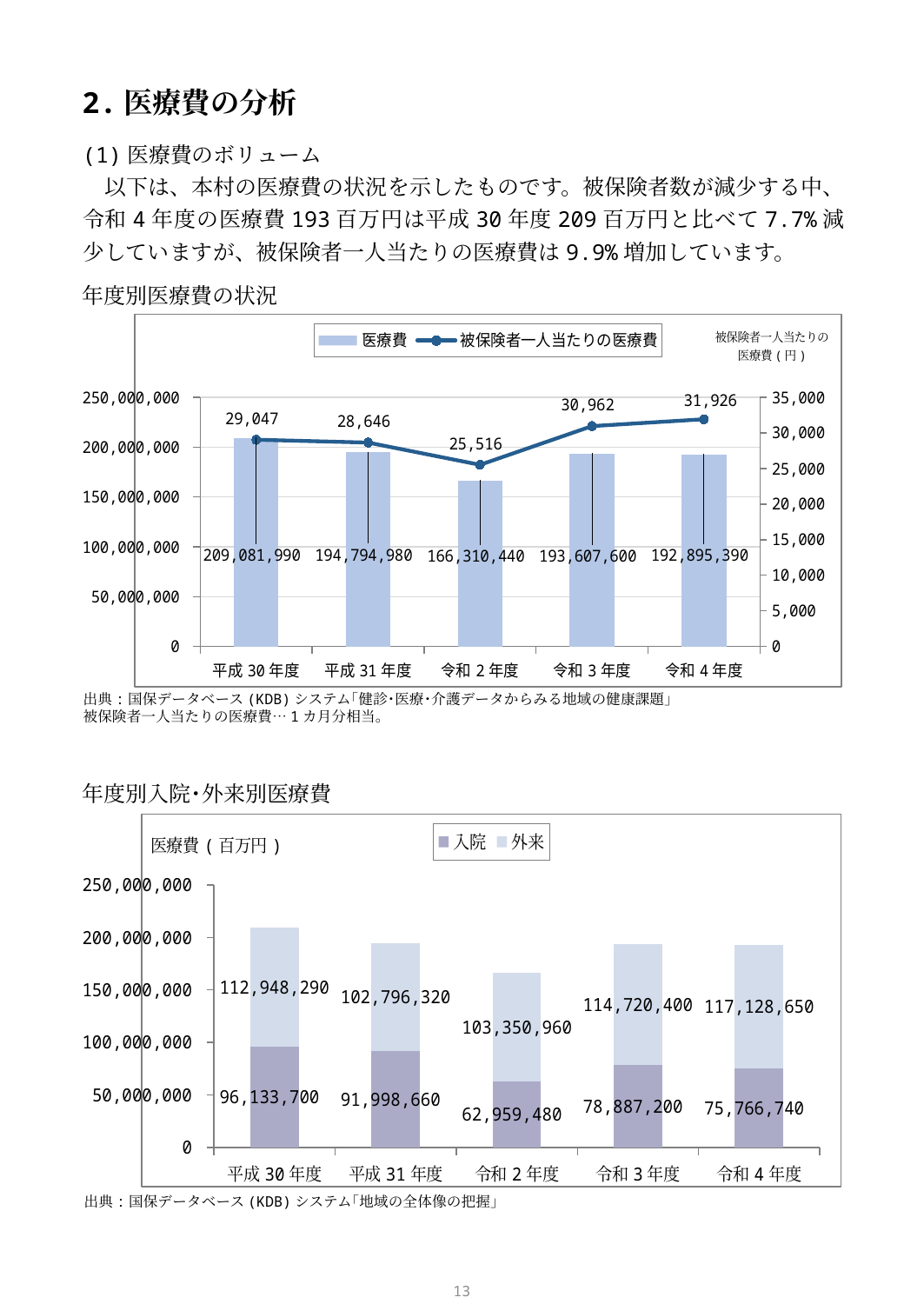

2.医療費の分析
(1)医療費のボリューム
　以下は、本村の医療費の状況を示したものです。被保険者数が減少する中、令和4年度の医療費193百万円は平成30年度209百万円と比べて7.7%減少していますが、被保険者一人当たりの医療費は9.9%増加しています。
年度別医療費の状況

### Chart

| Category |  |  |
|---|---|---|
| 平成30年度 | 209081990.0 | 29047.0 |
| 平成31年度 | 194794980.0 | 28646.0 |
| 令和2年度 | 166310440.0 | 25516.0 |
| 令和3年度 | 193607600.0 | 30962.0 |
| 令和4年度 | 192895390.0 | 31926.0 |
出典:国保データベース(KDB)システム｢健診･医療･介護データからみる地域の健康課題｣
被保険者一人当たりの医療費…1カ月分相当。
年度別入院･外来別医療費

### Chart

| Category |  |  |
|---|---|---|
| 平成30年度 | 96133700.0 | 112948290.0 |
| 平成31年度 | 91998660.0 | 102796320.0 |
| 令和2年度 | 62959480.0 | 103350960.0 |
| 令和3年度 | 78887200.0 | 114720400.0 |
| 令和4年度 | 75766740.0 | 117128650.0 |
出典:国保データベース(KDB)システム｢地域の全体像の把握｣
13